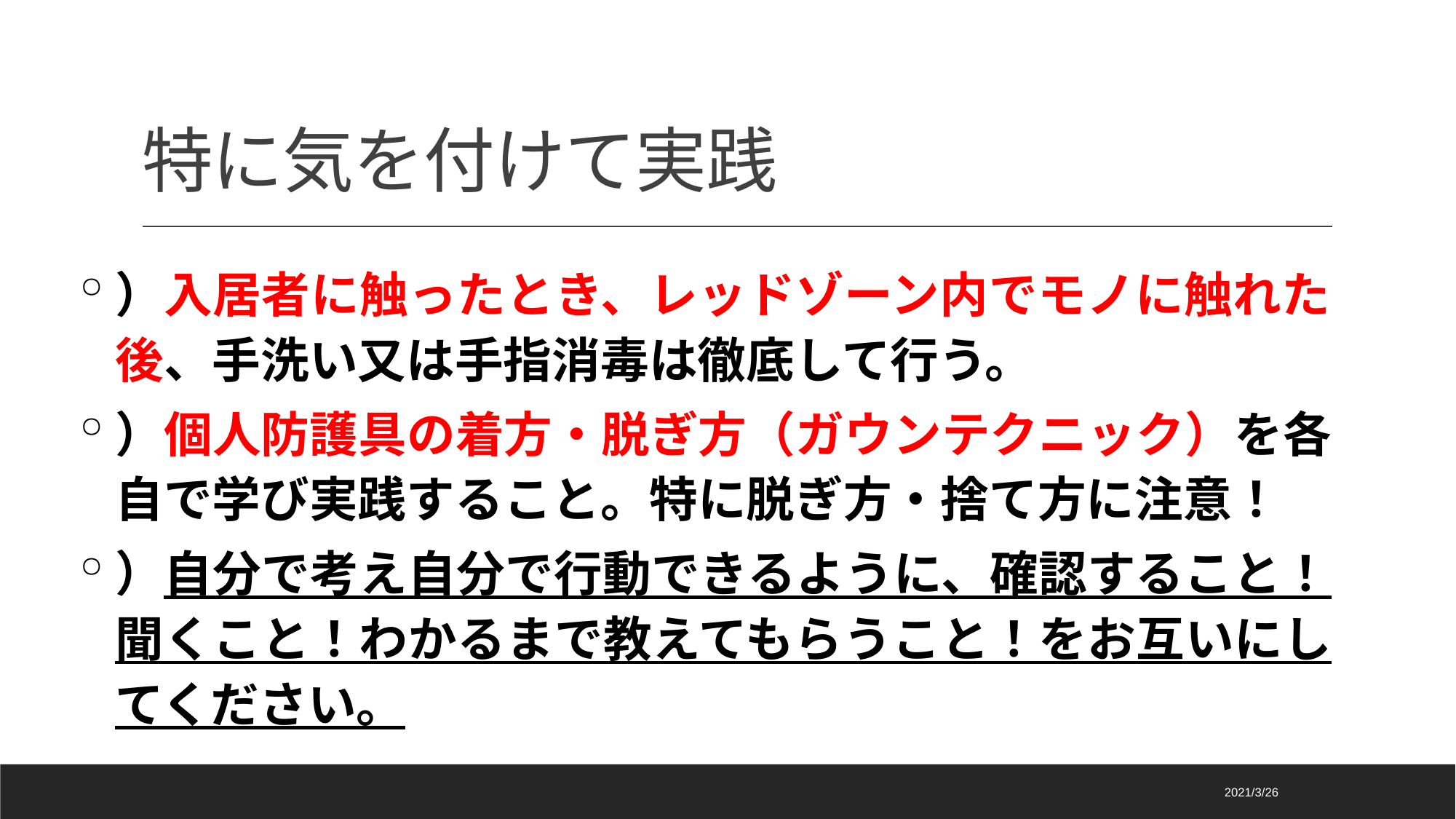

# 特に気を付けて実践
）入居者に触ったとき、レッドゾーン内でモノに触れた後、手洗い又は手指消毒は徹底して行う。
）個人防護具の着方・脱ぎ方（ガウンテクニック）を各自で学び実践すること。特に脱ぎ方・捨て方に注意！
）自分で考え自分で行動できるように、確認すること！聞くこと！わかるまで教えてもらうこと！をお互いにしてください。

2021/3/26